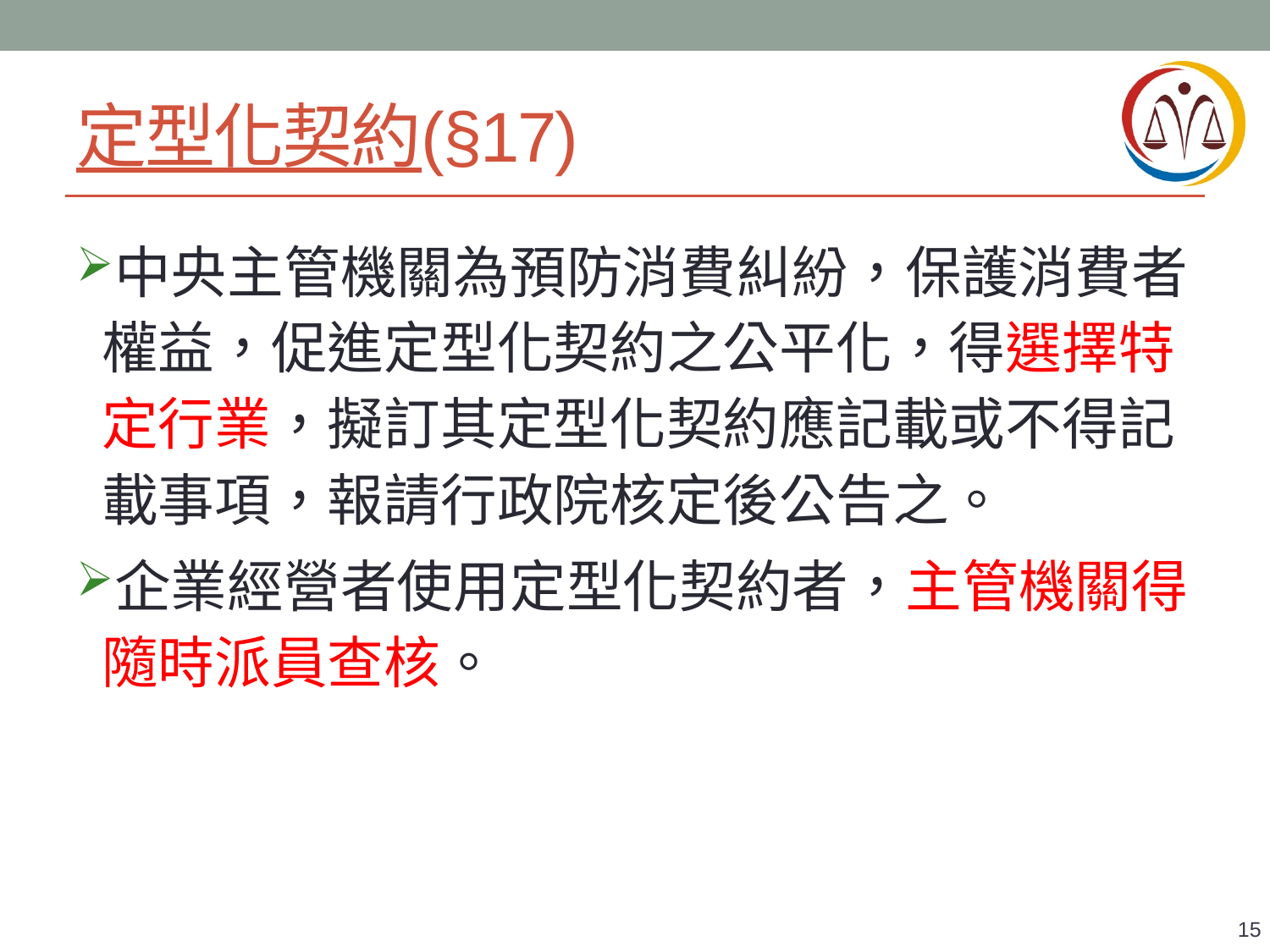

# 定型化契約(§17)
中央主管機關為預防消費糾紛，保護消費者權益，促進定型化契約之公平化，得選擇特定行業，擬訂其定型化契約應記載或不得記載事項，報請行政院核定後公告之。
企業經營者使用定型化契約者，主管機關得隨時派員查核。
15